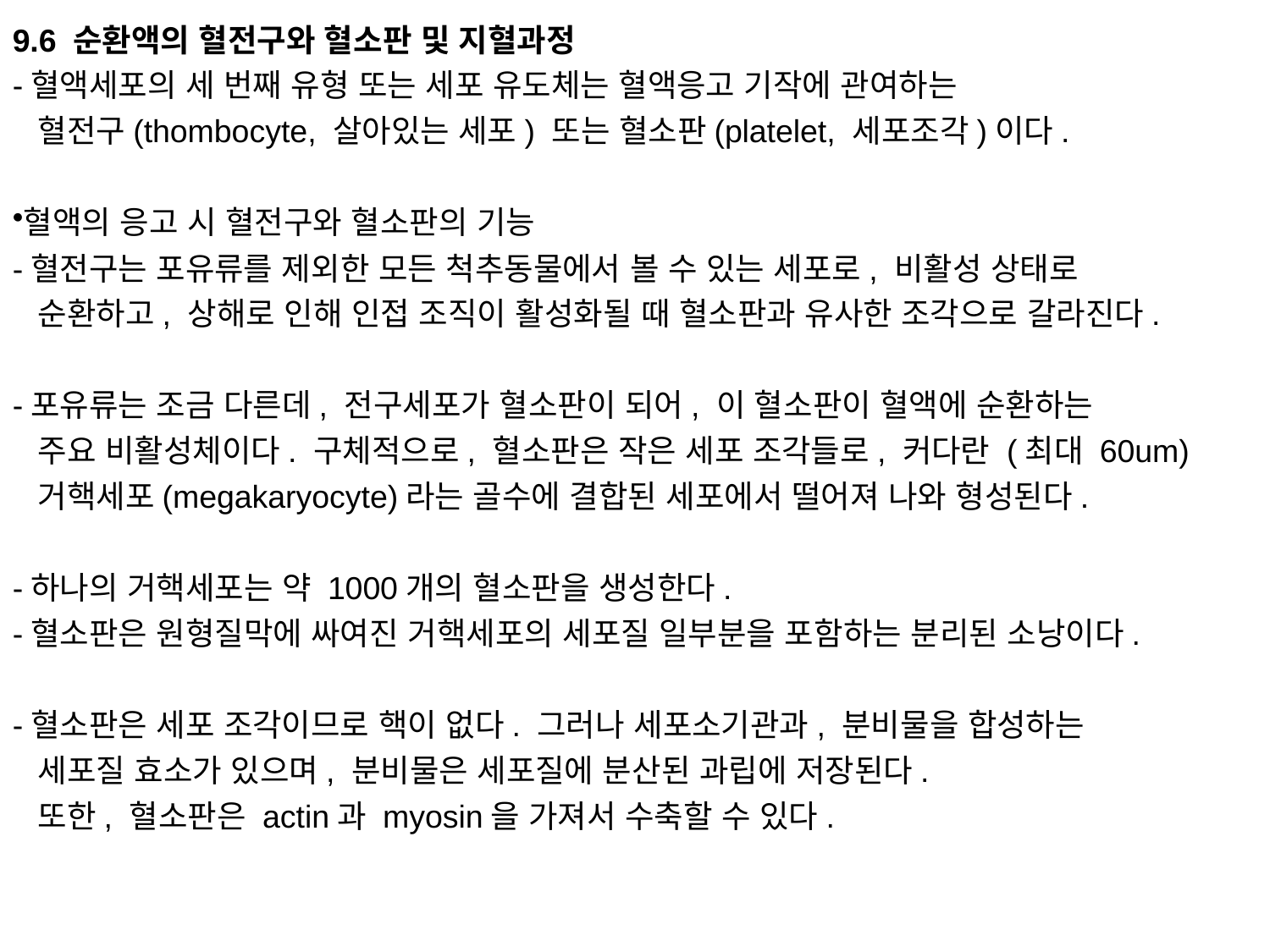

9.6 순환액의 혈전구와 혈소판 및 지혈과정
-혈액세포의 세 번째 유형 또는 세포 유도체는 혈액응고 기작에 관여하는
  혈전구(thombocyte, 살아있는 세포) 또는 혈소판(platelet, 세포조각)이다.

혈액의 응고 시 혈전구와 혈소판의 기능
-혈전구는 포유류를 제외한 모든 척추동물에서 볼 수 있는 세포로, 비활성 상태로
  순환하고, 상해로 인해 인접 조직이 활성화될 때 혈소판과 유사한 조각으로 갈라진다.

-포유류는 조금 다른데, 전구세포가 혈소판이 되어, 이 혈소판이 혈액에 순환하는
  주요 비활성체이다. 구체적으로, 혈소판은 작은 세포 조각들로, 커다란 (최대 60um)
  거핵세포(megakaryocyte)라는 골수에 결합된 세포에서 떨어져 나와 형성된다.

-하나의 거핵세포는 약 1000개의 혈소판을 생성한다.
-혈소판은 원형질막에 싸여진 거핵세포의 세포질 일부분을 포함하는 분리된 소낭이다.

-혈소판은 세포 조각이므로 핵이 없다. 그러나 세포소기관과, 분비물을 합성하는
  세포질 효소가 있으며, 분비물은 세포질에 분산된 과립에 저장된다.
  또한, 혈소판은 actin과 myosin을 가져서 수축할 수 있다.